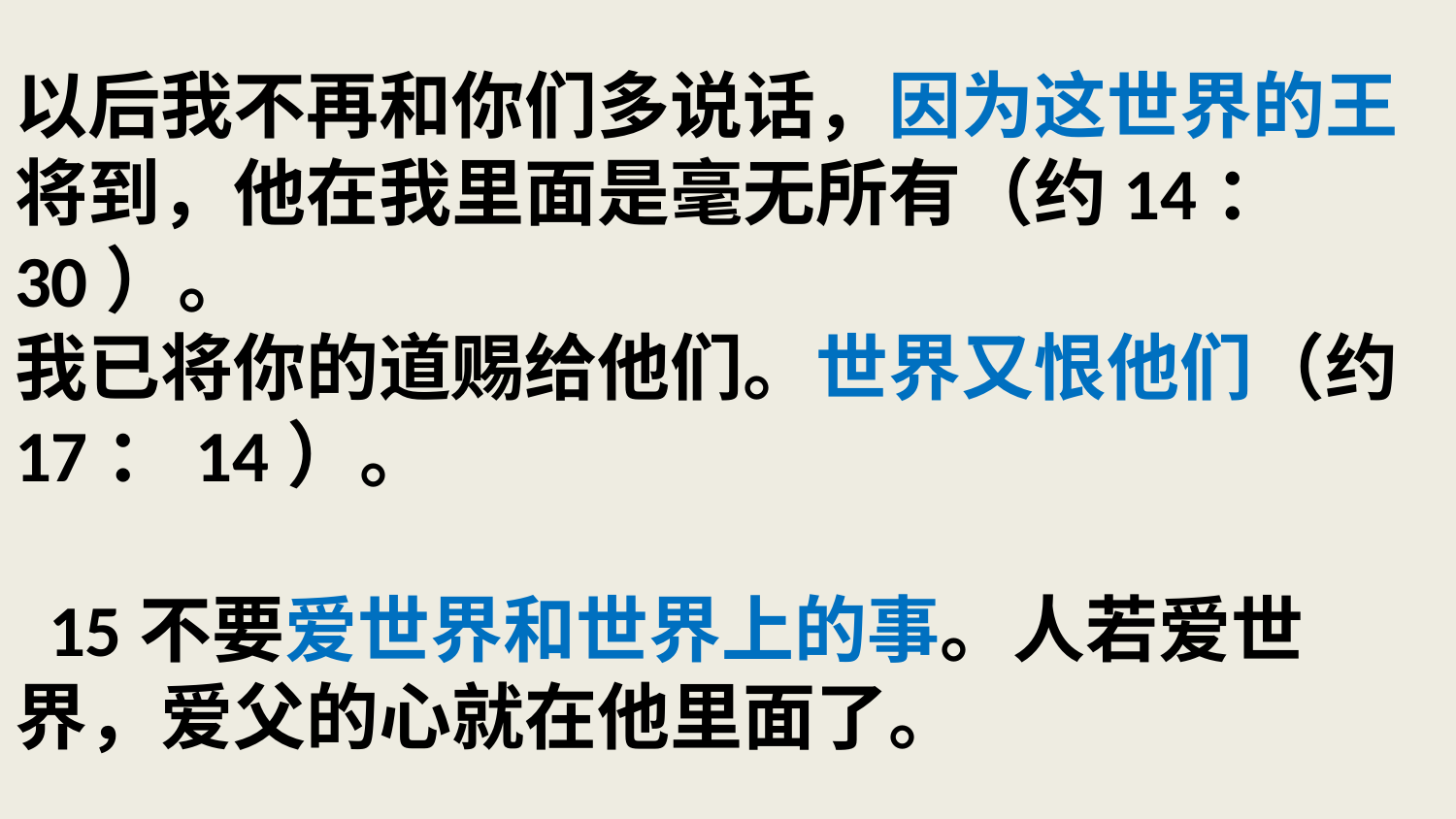

# 以后我不再和你们多说话，因为这世界的王将到，他在我里面是毫无所有（约14：30）。 我已将你的道赐给他们。世界又恨他们（约17：14）。 15不要爱世界和世界上的事。人若爱世界，爱父的心就在他里面了。